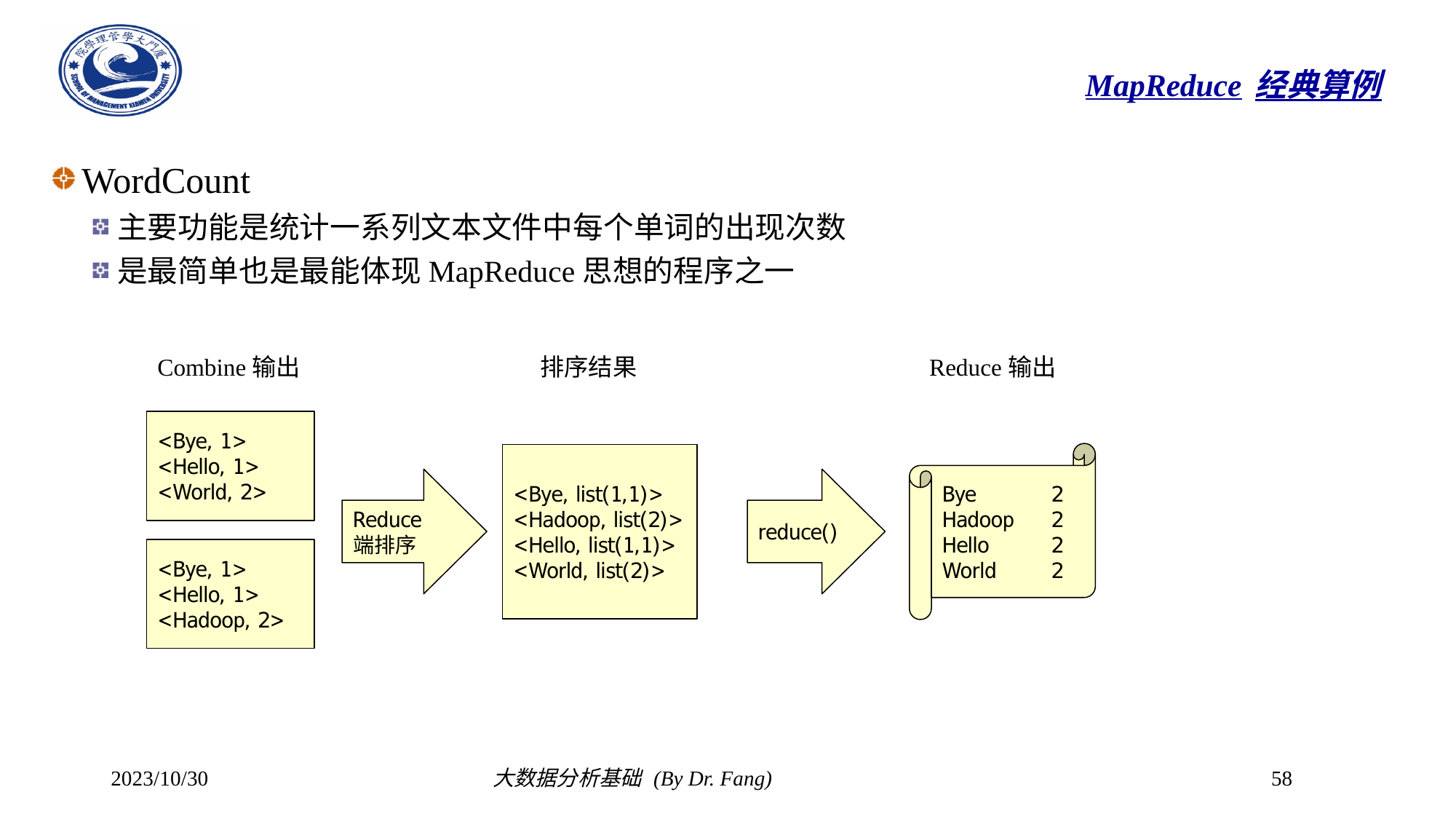

# MapReduce经典算例
WordCount
主要功能是统计一系列文本文件中每个单词的出现次数
是最简单也是最能体现MapReduce思想的程序之一

Combine输出
排序结果
Reduce输出
<Bye, 1>
<Hello, 1>
<World, 2>
Bye	2
Hadoop	2
Hello	2
World	2
<Bye, list(1,1)>
<Hadoop, list(2)>
<Hello, list(1,1)>
<World, list(2)>
Reduce端排序
reduce()
<Bye, 1>
<Hello, 1>
<Hadoop, 2>
2023/10/30
大数据分析基础 (By Dr. Fang)
58